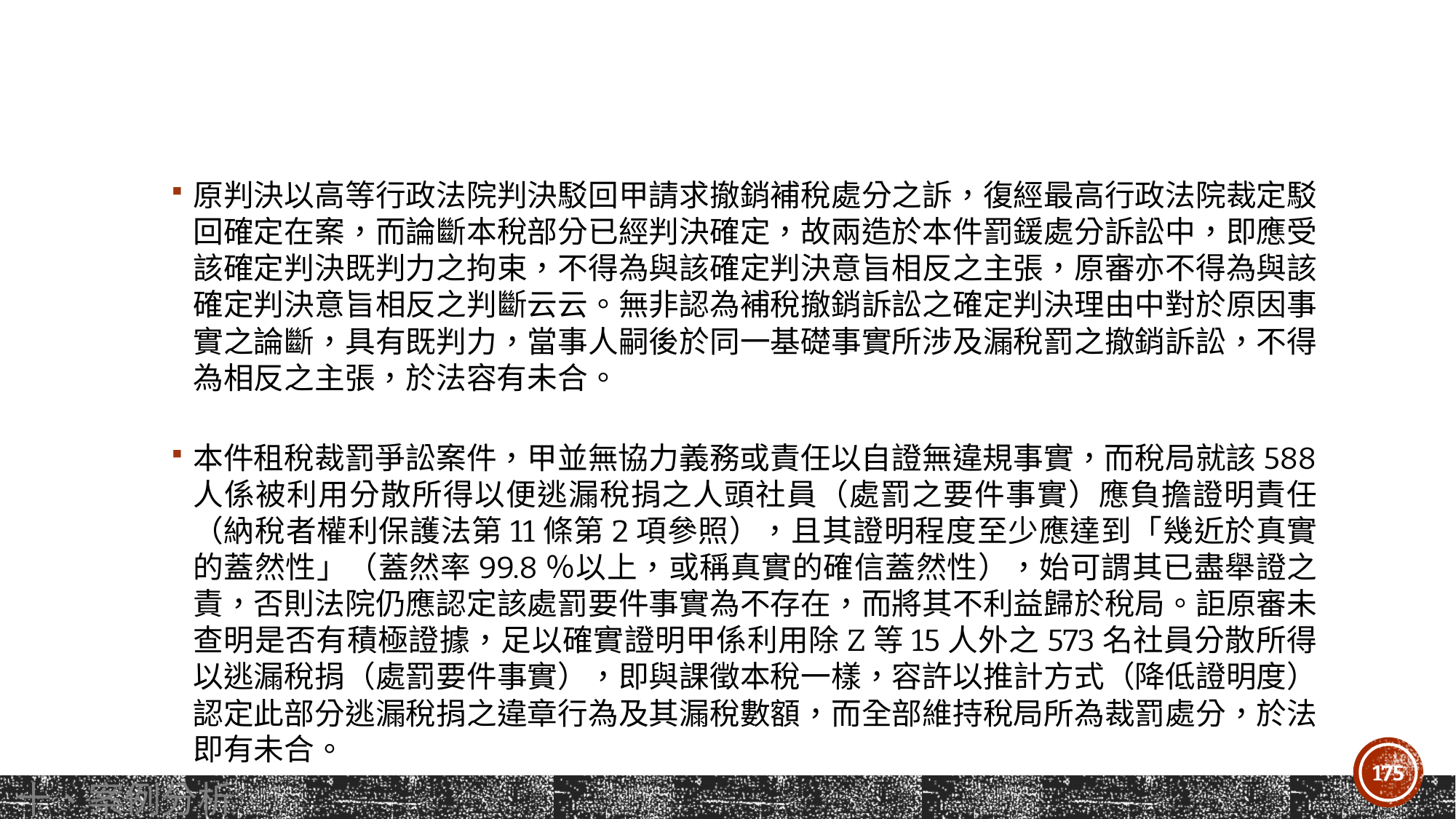

#
原判決以高等行政法院判決駁回甲請求撤銷補稅處分之訴，復經最高行政法院裁定駁回確定在案，而論斷本稅部分已經判決確定，故兩造於本件罰鍰處分訴訟中，即應受該確定判決既判力之拘束，不得為與該確定判決意旨相反之主張，原審亦不得為與該確定判決意旨相反之判斷云云。無非認為補稅撤銷訴訟之確定判決理由中對於原因事實之論斷，具有既判力，當事人嗣後於同一基礎事實所涉及漏稅罰之撤銷訴訟，不得為相反之主張，於法容有未合。

本件租稅裁罰爭訟案件，甲並無協力義務或責任以自證無違規事實，而稅局就該588人係被利用分散所得以便逃漏稅捐之人頭社員（處罰之要件事實）應負擔證明責任（納稅者權利保護法第11條第2項參照），且其證明程度至少應達到「幾近於真實的蓋然性」（蓋然率99.8％以上，或稱真實的確信蓋然性），始可謂其已盡舉證之責，否則法院仍應認定該處罰要件事實為不存在，而將其不利益歸於稅局。詎原審未查明是否有積極證據，足以確實證明甲係利用除Z等15人外之573名社員分散所得以逃漏稅捐（處罰要件事實），即與課徵本稅一樣，容許以推計方式（降低證明度）認定此部分逃漏稅捐之違章行為及其漏稅數額，而全部維持稅局所為裁罰處分，於法即有未合。
175